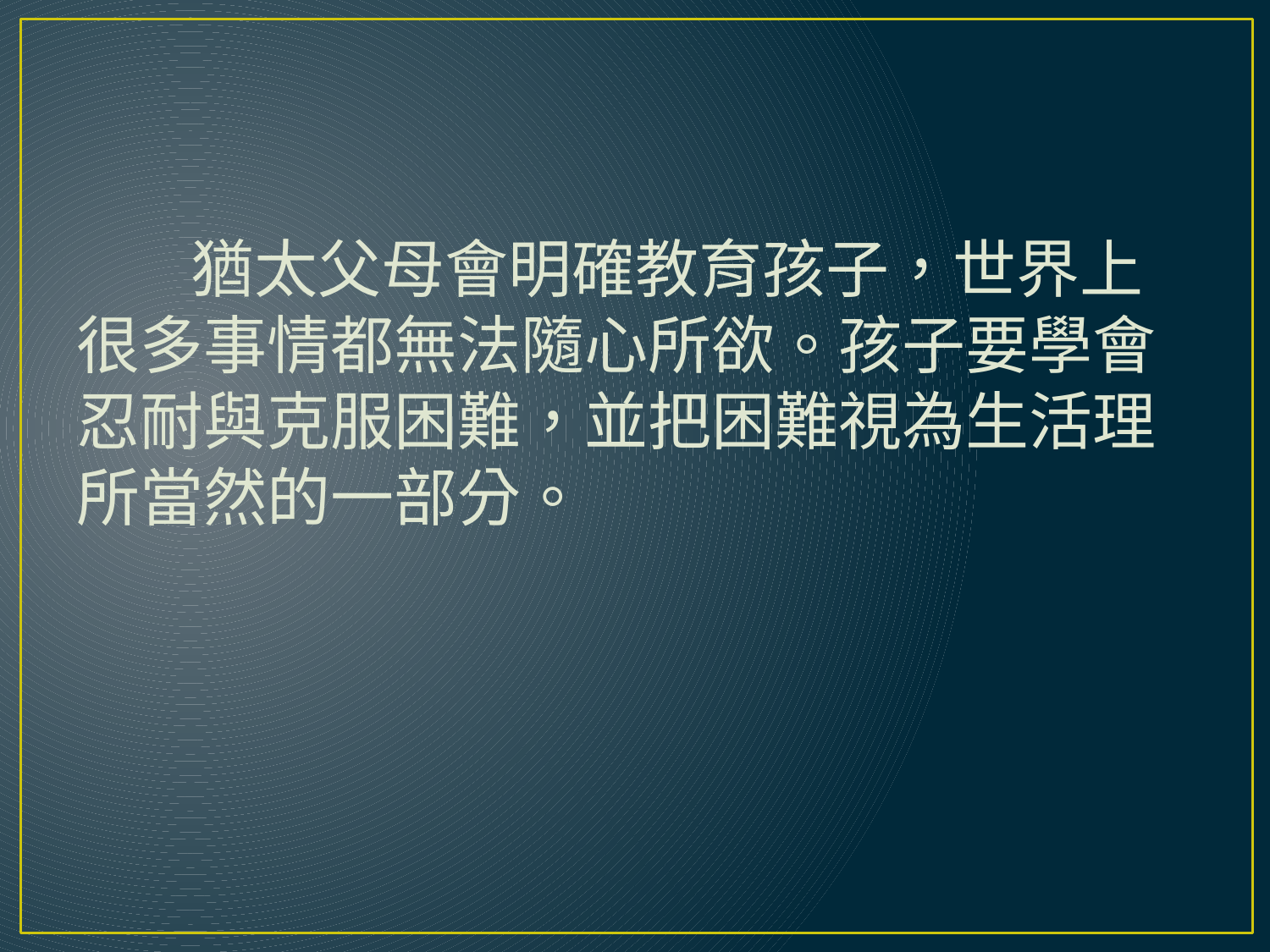

#
       猶太父母會明確教育孩子，世界上很多事情都無法隨心所欲。孩子要學會忍耐與克服困難，並把困難視為生活理所當然的一部分。